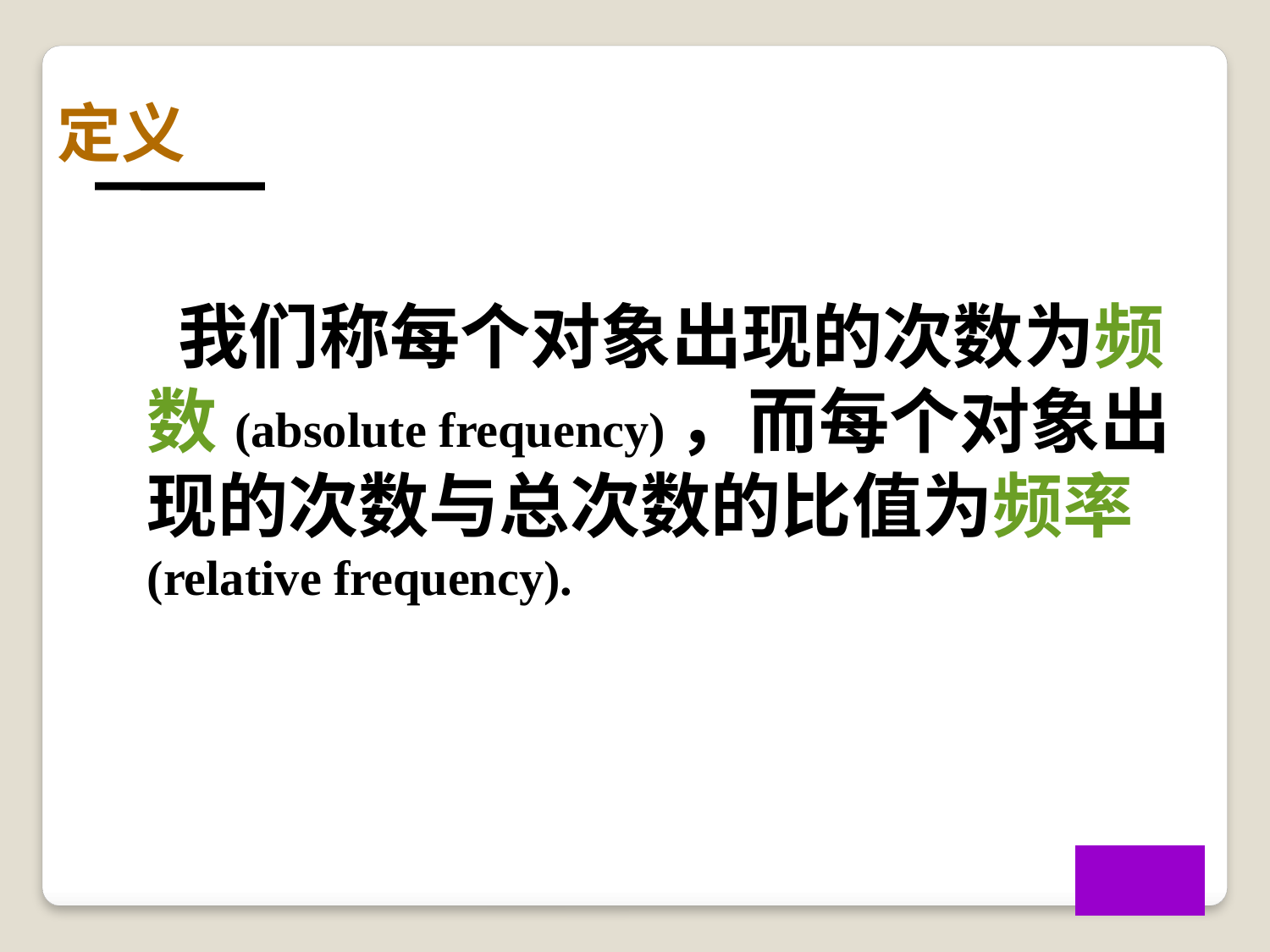

# 定义

     我们称每个对象出现的次数为频数(absolute frequency)，而每个对象出现的次数与总次数的比值为频率(relative frequency).